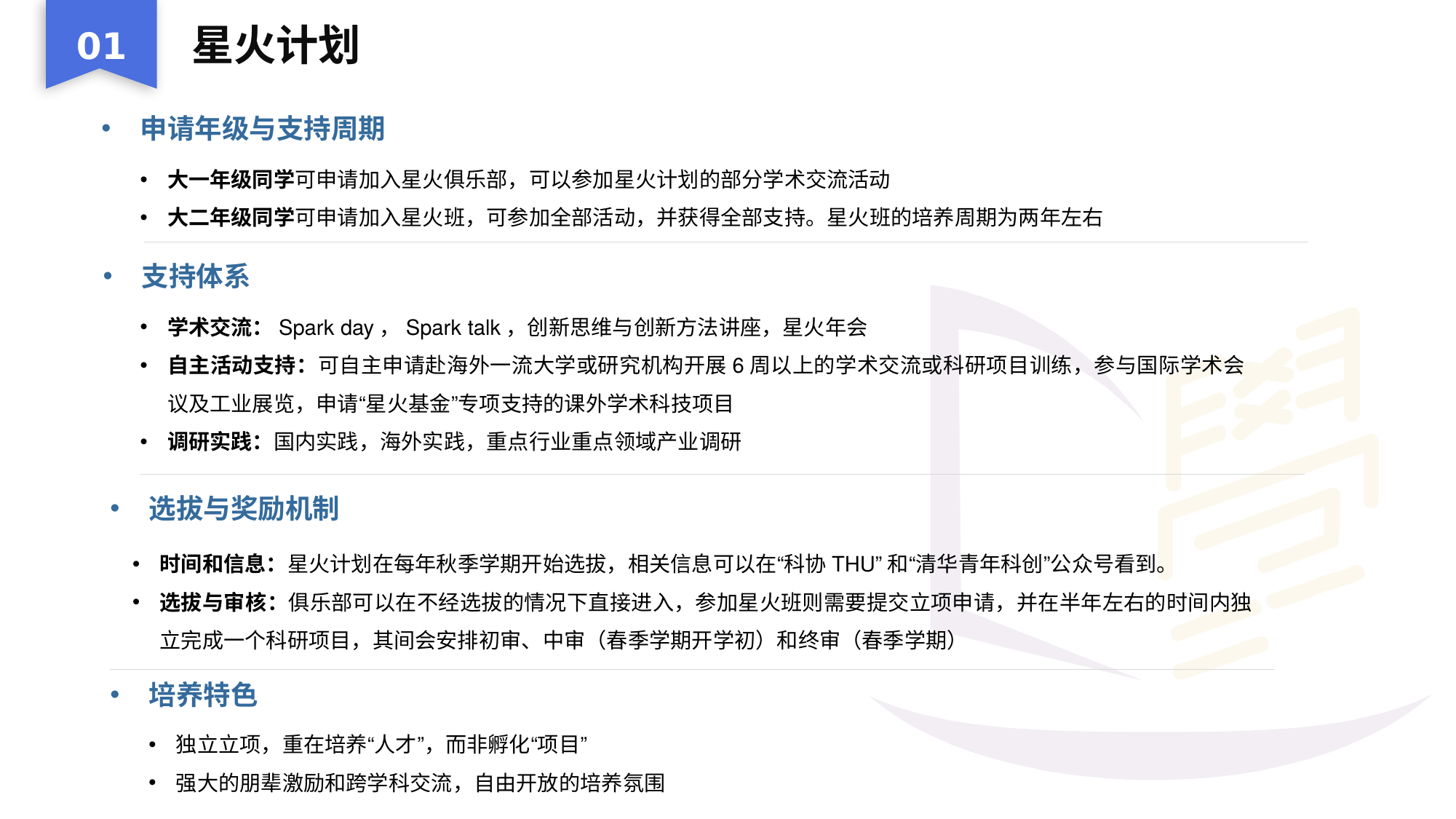

01
星火计划
申请年级与支持周期
大一年级同学可申请加入星火俱乐部，可以参加星火计划的部分学术交流活动
大二年级同学可申请加入星火班，可参加全部活动，并获得全部支持。星火班的培养周期为两年左右

支持体系
学术交流：Spark day，Spark talk，创新思维与创新方法讲座，星火年会
自主活动支持：可自主申请赴海外一流大学或研究机构开展6周以上的学术交流或科研项目训练，参与国际学术会议及工业展览，申请“星火基金”专项支持的课外学术科技项目
调研实践：国内实践，海外实践，重点行业重点领域产业调研

选拔与奖励机制
时间和信息：星火计划在每年秋季学期开始选拔，相关信息可以在“科协THU”和“清华青年科创”公众号看到。
选拔与审核：俱乐部可以在不经选拔的情况下直接进入，参加星火班则需要提交立项申请，并在半年左右的时间内独立完成一个科研项目，其间会安排初审、中审（春季学期开学初）和终审（春季学期）

培养特色
独立立项，重在培养“人才”，而非孵化“项目”
强大的朋辈激励和跨学科交流，自由开放的培养氛围